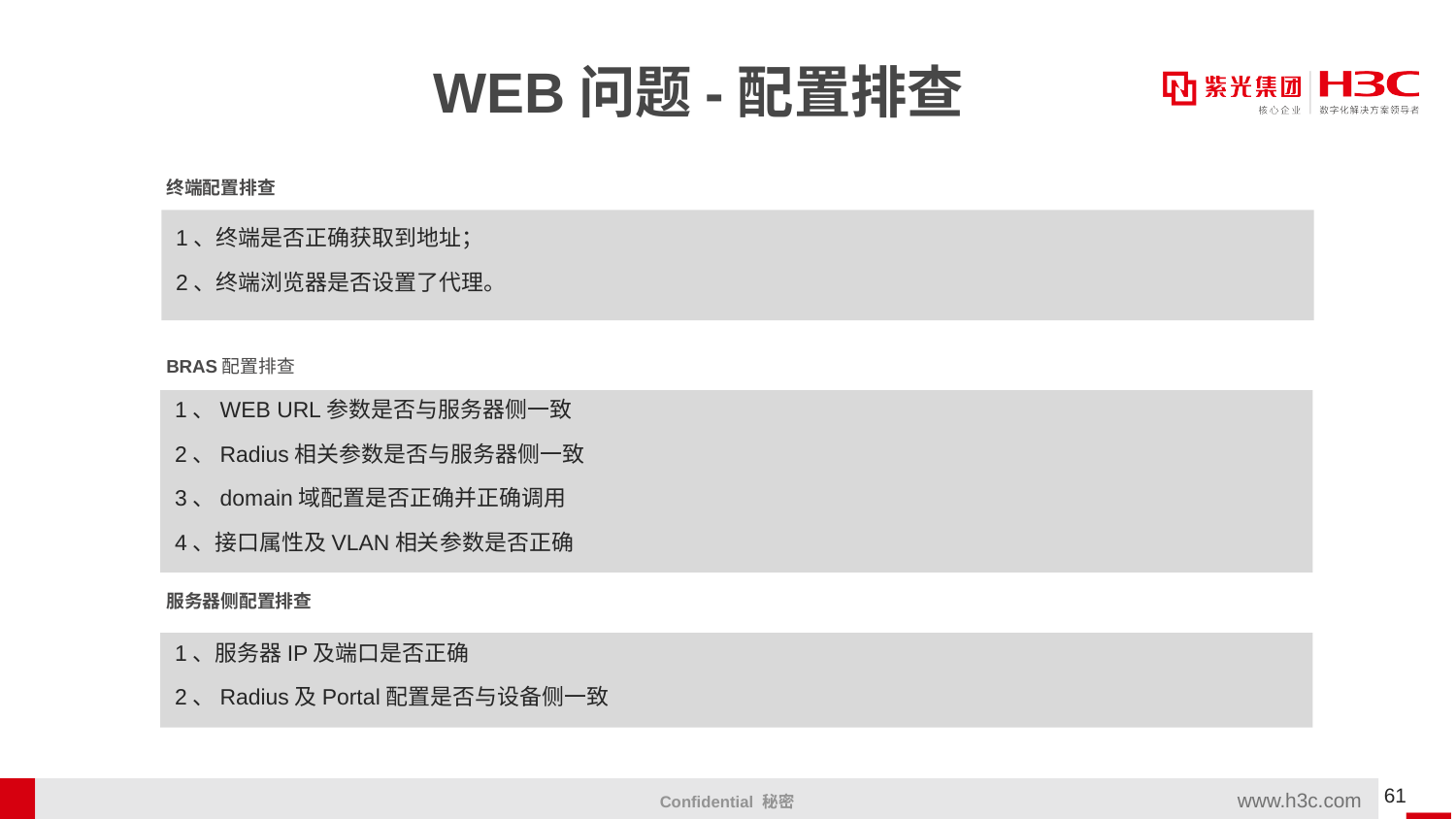

# WEB问题-配置排查

终端配置排查
1、终端是否正确获取到地址；
2、终端浏览器是否设置了代理。
BRAS配置排查
1、WEB URL参数是否与服务器侧一致
2、Radius相关参数是否与服务器侧一致
3、domain域配置是否正确并正确调用
4、接口属性及VLAN相关参数是否正确
服务器侧配置排查
1、服务器IP及端口是否正确
2、Radius及Portal配置是否与设备侧一致